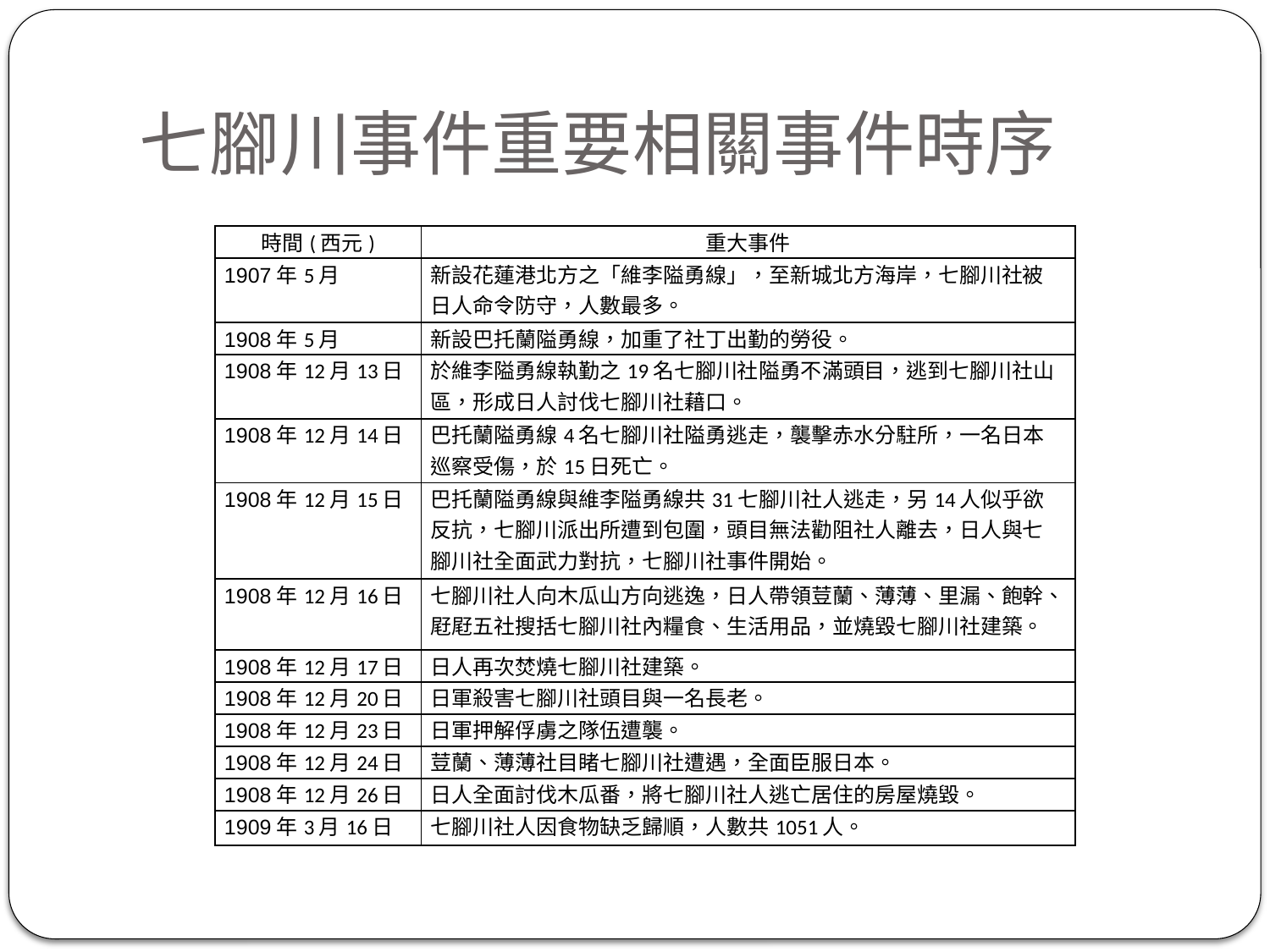

# 七腳川事件重要相關事件時序
| 時間(西元) | 重大事件 |
| --- | --- |
| 1907年5月 | 新設花蓮港北方之「維李隘勇線」，至新城北方海岸，七腳川社被日人命令防守，人數最多。 |
| 1908年5月 | 新設巴托蘭隘勇線，加重了社丁出勤的勞役。 |
| 1908年12月13日 | 於維李隘勇線執勤之19名七腳川社隘勇不滿頭目，逃到七腳川社山區，形成日人討伐七腳川社藉口。 |
| 1908年12月14日 | 巴托蘭隘勇線4名七腳川社隘勇逃走，襲擊赤水分駐所，一名日本巡察受傷，於15日死亡。 |
| 1908年12月15日 | 巴托蘭隘勇線與維李隘勇線共31七腳川社人逃走，另14人似乎欲反抗，七腳川派出所遭到包圍，頭目無法勸阻社人離去，日人與七腳川社全面武力對抗，七腳川社事件開始。 |
| 1908年12月16日 | 七腳川社人向木瓜山方向逃逸，日人帶領荳蘭、薄薄、里漏、飽幹、屘屘五社搜括七腳川社內糧食、生活用品，並燒毀七腳川社建築。 |
| 1908年12月17日 | 日人再次焚燒七腳川社建築。 |
| 1908年12月20日 | 日軍殺害七腳川社頭目與一名長老。 |
| 1908年12月23日 | 日軍押解俘虜之隊伍遭襲。 |
| 1908年12月24日 | 荳蘭、薄薄社目睹七腳川社遭遇，全面臣服日本。 |
| 1908年12月26日 | 日人全面討伐木瓜番，將七腳川社人逃亡居住的房屋燒毀。 |
| 1909年3月16日 | 七腳川社人因食物缺乏歸順，人數共1051人。 |